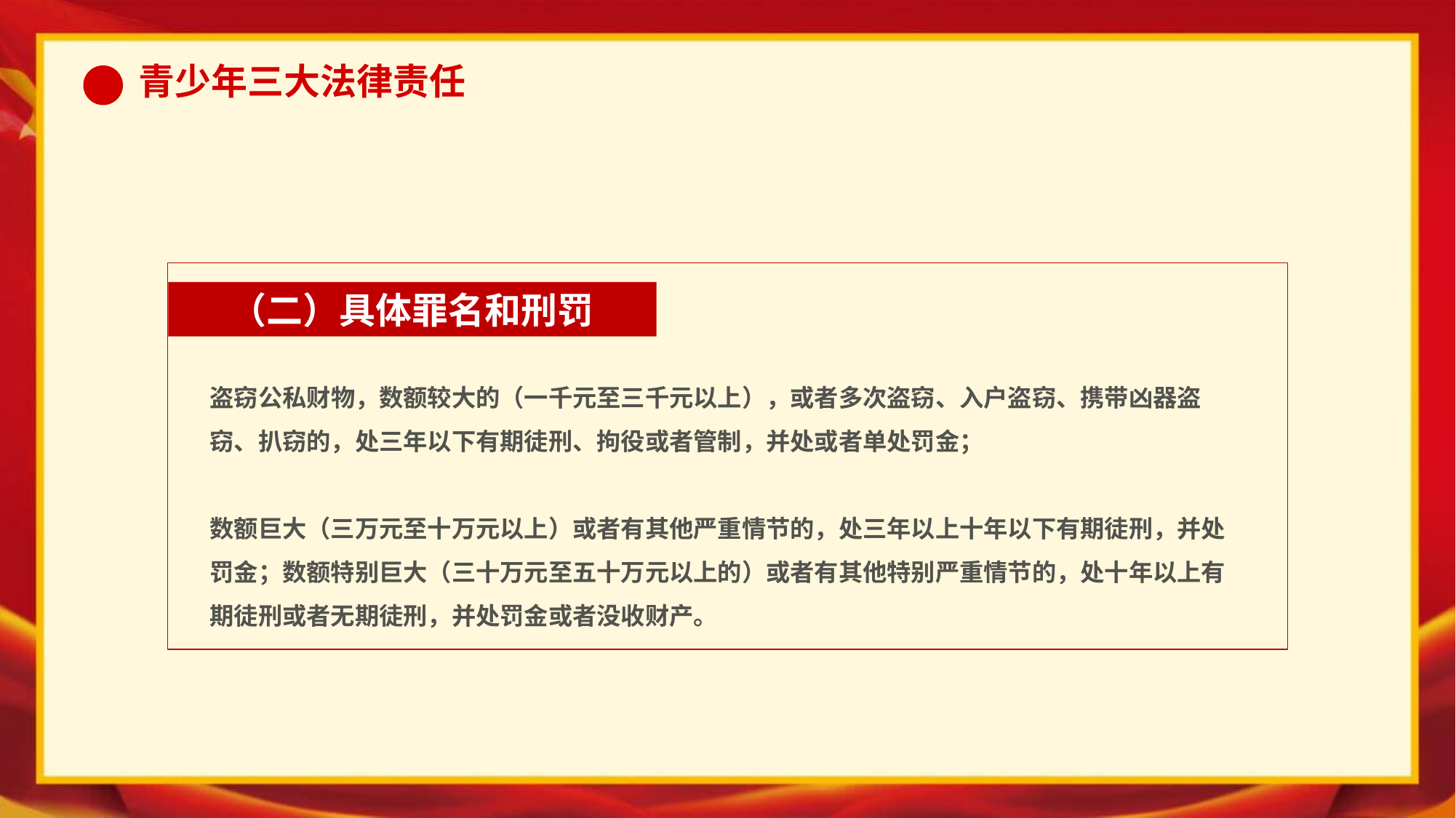

（二）具体罪名和刑罚
盗窃公私财物，数额较大的（一千元至三千元以上），或者多次盗窃、入户盗窃、携带凶器盗窃、扒窃的，处三年以下有期徒刑、拘役或者管制，并处或者单处罚金；

数额巨大（三万元至十万元以上）或者有其他严重情节的，处三年以上十年以下有期徒刑，并处罚金；数额特别巨大（三十万元至五十万元以上的）或者有其他特别严重情节的，处十年以上有期徒刑或者无期徒刑，并处罚金或者没收财产。